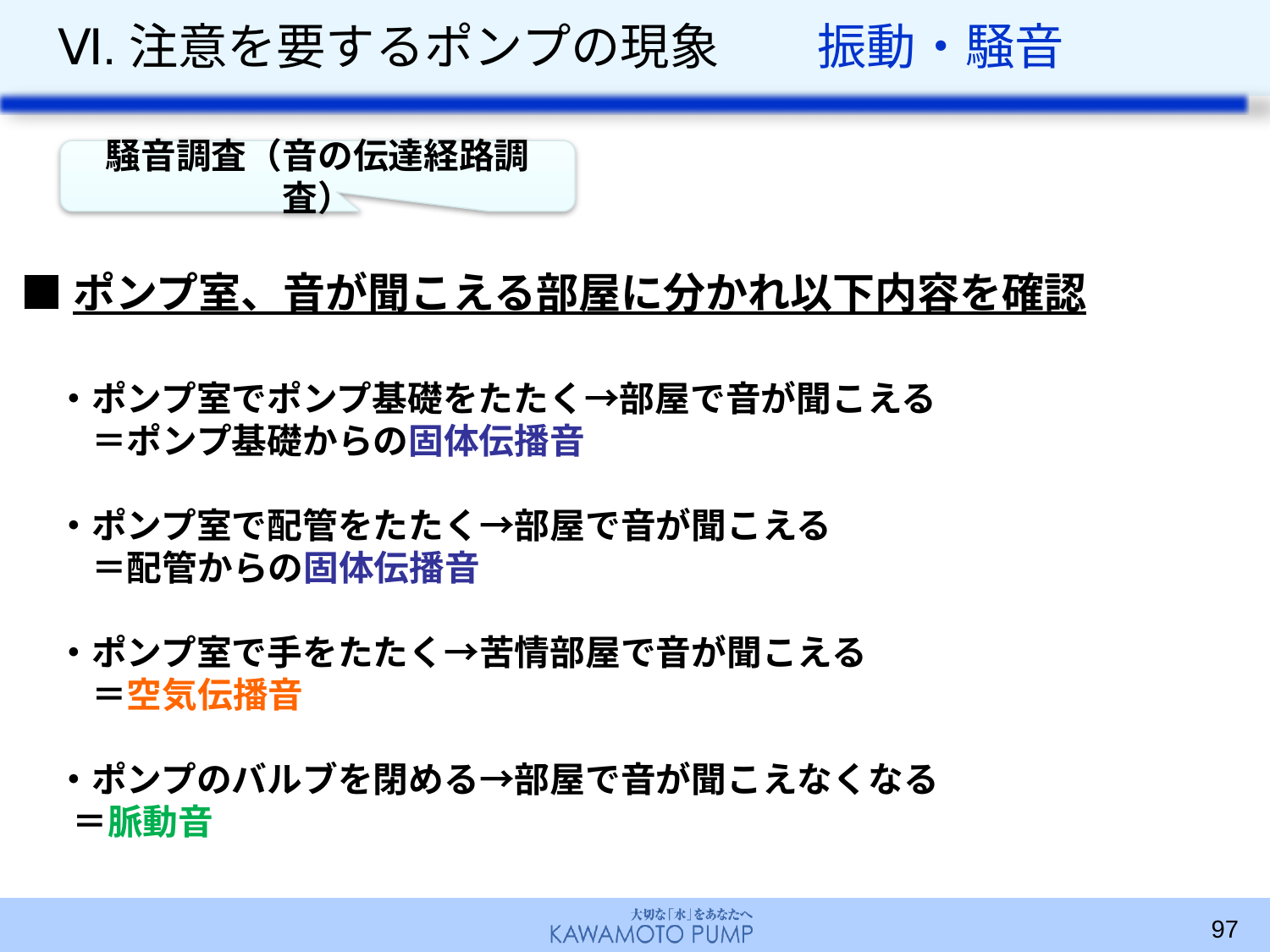

# Ⅵ.注意を要するポンプの現象　　振動・騒音
騒音調査（音の伝達経路調査）
■ポンプ室、音が聞こえる部屋に分かれ以下内容を確認

　・ポンプ室でポンプ基礎をたたく→部屋で音が聞こえる
　　＝ポンプ基礎からの固体伝播音

　・ポンプ室で配管をたたく→部屋で音が聞こえる
　　＝配管からの固体伝播音

　・ポンプ室で手をたたく→苦情部屋で音が聞こえる
　　＝空気伝播音

　・ポンプのバルブを閉める→部屋で音が聞こえなくなる
　  ＝脈動音

97